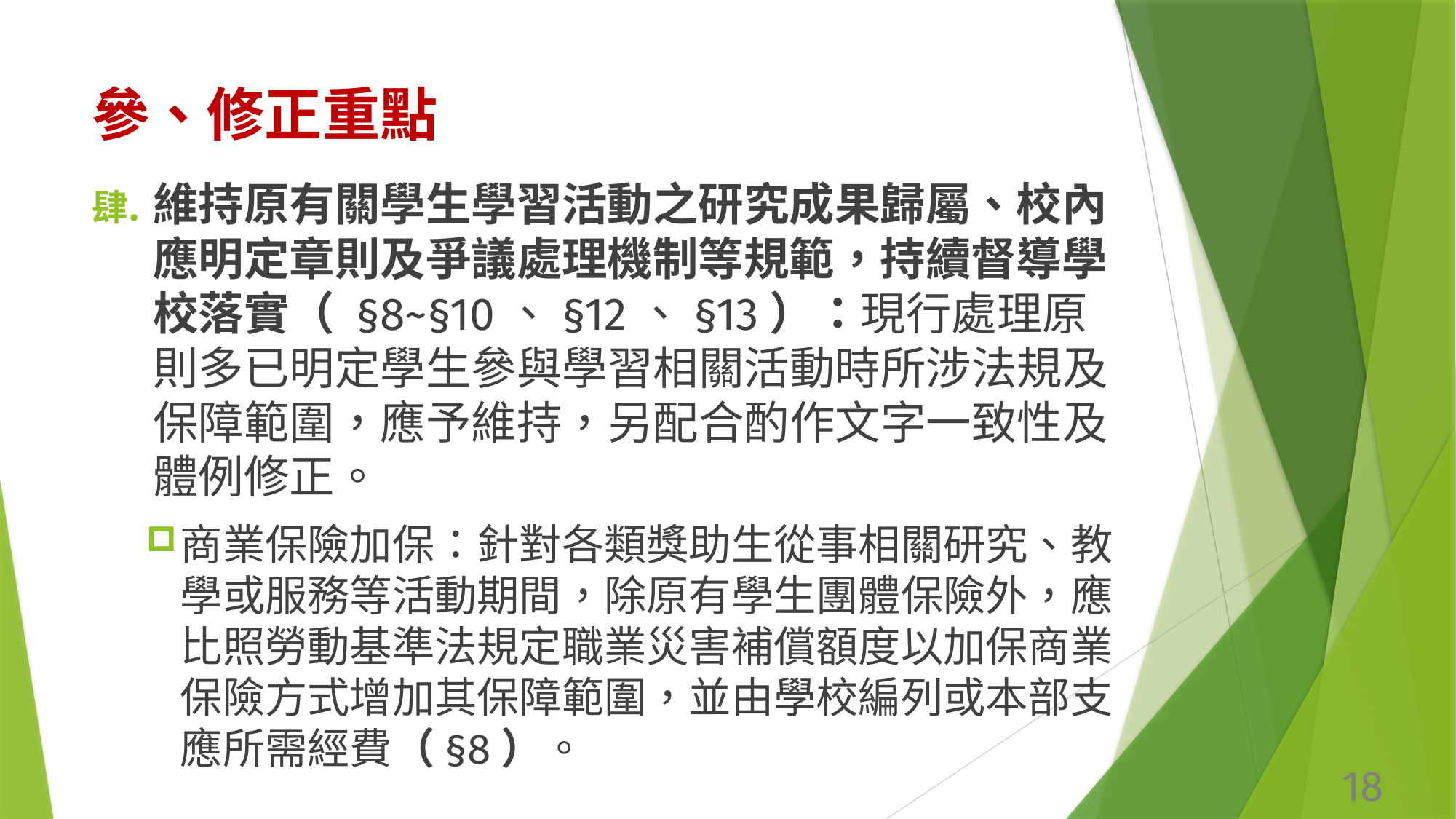

# 參、修正重點
維持原有關學生學習活動之研究成果歸屬、校內應明定章則及爭議處理機制等規範，持續督導學校落實（ §8~§10、§12、§13）：現行處理原則多已明定學生參與學習相關活動時所涉法規及保障範圍，應予維持，另配合酌作文字一致性及體例修正。
商業保險加保：針對各類獎助生從事相關研究、教學或服務等活動期間，除原有學生團體保險外，應比照勞動基準法規定職業災害補償額度以加保商業保險方式增加其保障範圍，並由學校編列或本部支應所需經費（§8）。
18